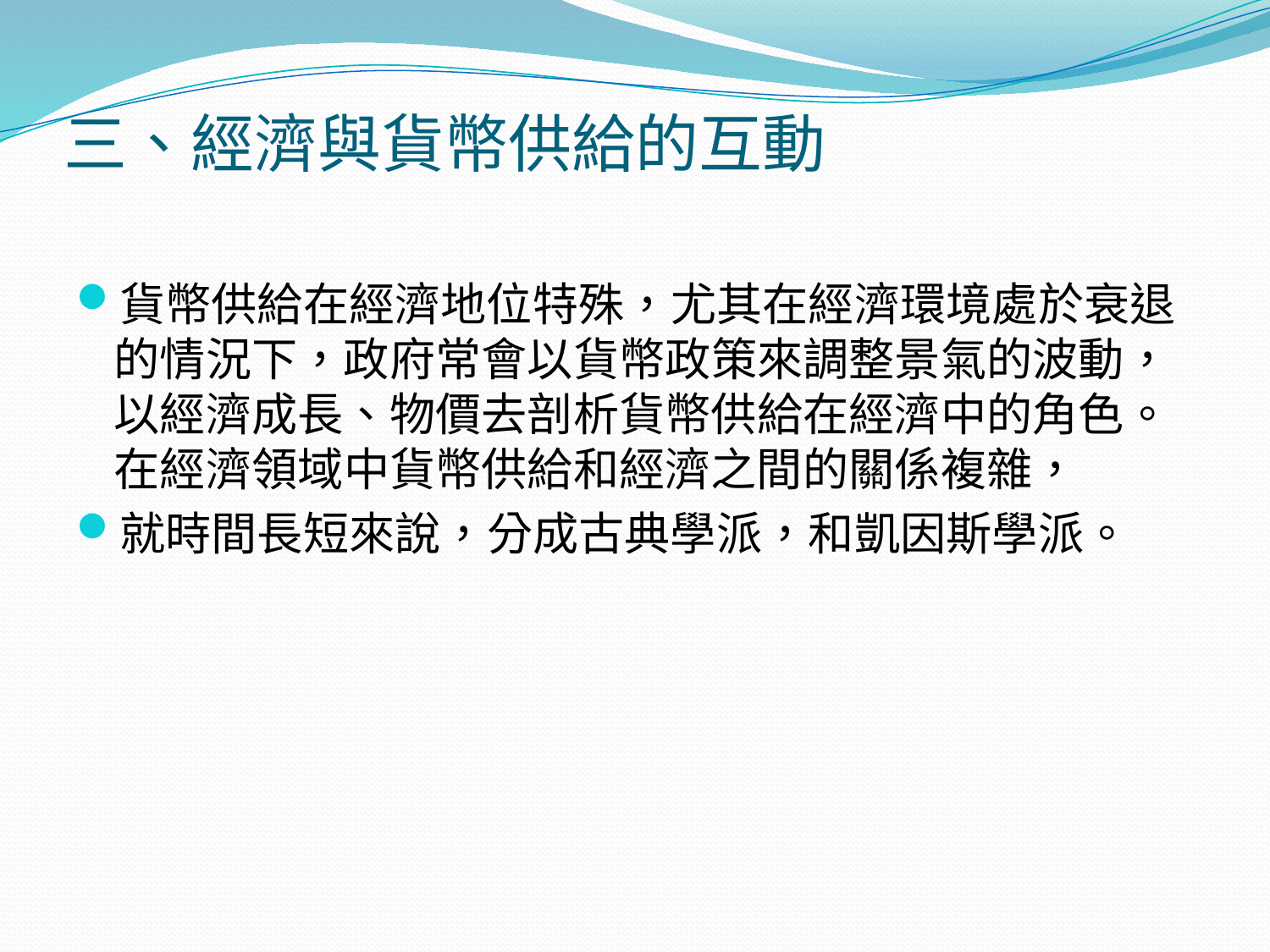

# 三、經濟與貨幣供給的互動
貨幣供給在經濟地位特殊，尤其在經濟環境處於衰退的情況下，政府常會以貨幣政策來調整景氣的波動，以經濟成長、物價去剖析貨幣供給在經濟中的角色。在經濟領域中貨幣供給和經濟之間的關係複雜，
就時間長短來說，分成古典學派，和凱因斯學派。